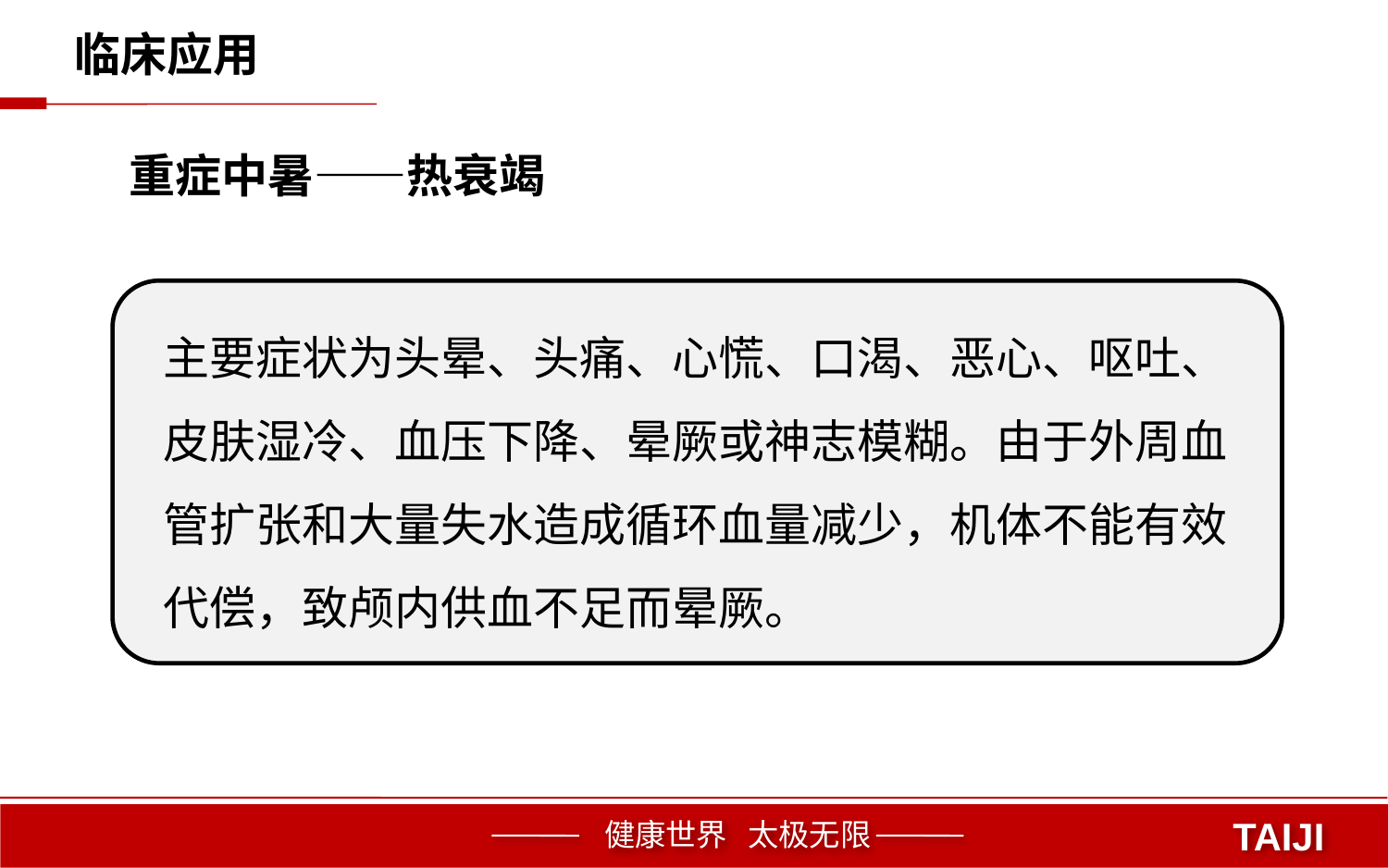

临床应用
重症中暑——热衰竭

主要症状为头晕、头痛、心慌、口渴、恶心、呕吐、皮肤湿冷、血压下降、晕厥或神志模糊。由于外周血管扩张和大量失水造成循环血量减少，机体不能有效代偿，致颅内供血不足而晕厥。